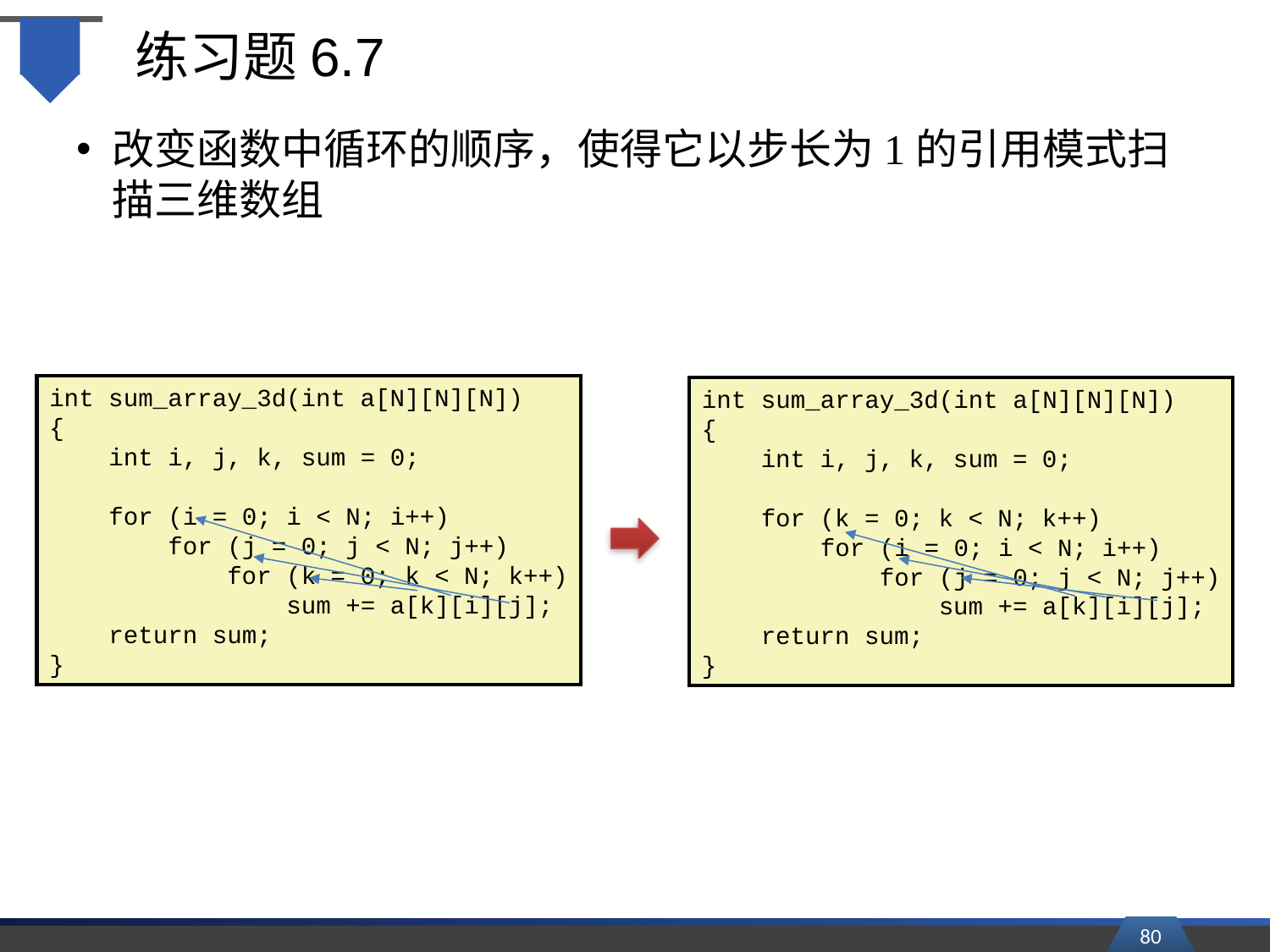

# 练习题6.7
改变函数中循环的顺序，使得它以步长为1的引用模式扫描三维数组

int sum_array_3d(int a[N][N][N])
{
    int i, j, k, sum = 0;

    for (i = 0; i < N; i++)
        for (j = 0; j < N; j++)
            for (k = 0; k < N; k++)
                sum += a[k][i][j];
    return sum;
}
int sum_array_3d(int a[N][N][N])
{
    int i, j, k, sum = 0;

    for (k = 0; k < N; k++)
        for (i = 0; i < N; i++)
            for (j = 0; j < N; j++)
                sum += a[k][i][j];
    return sum;
}

80